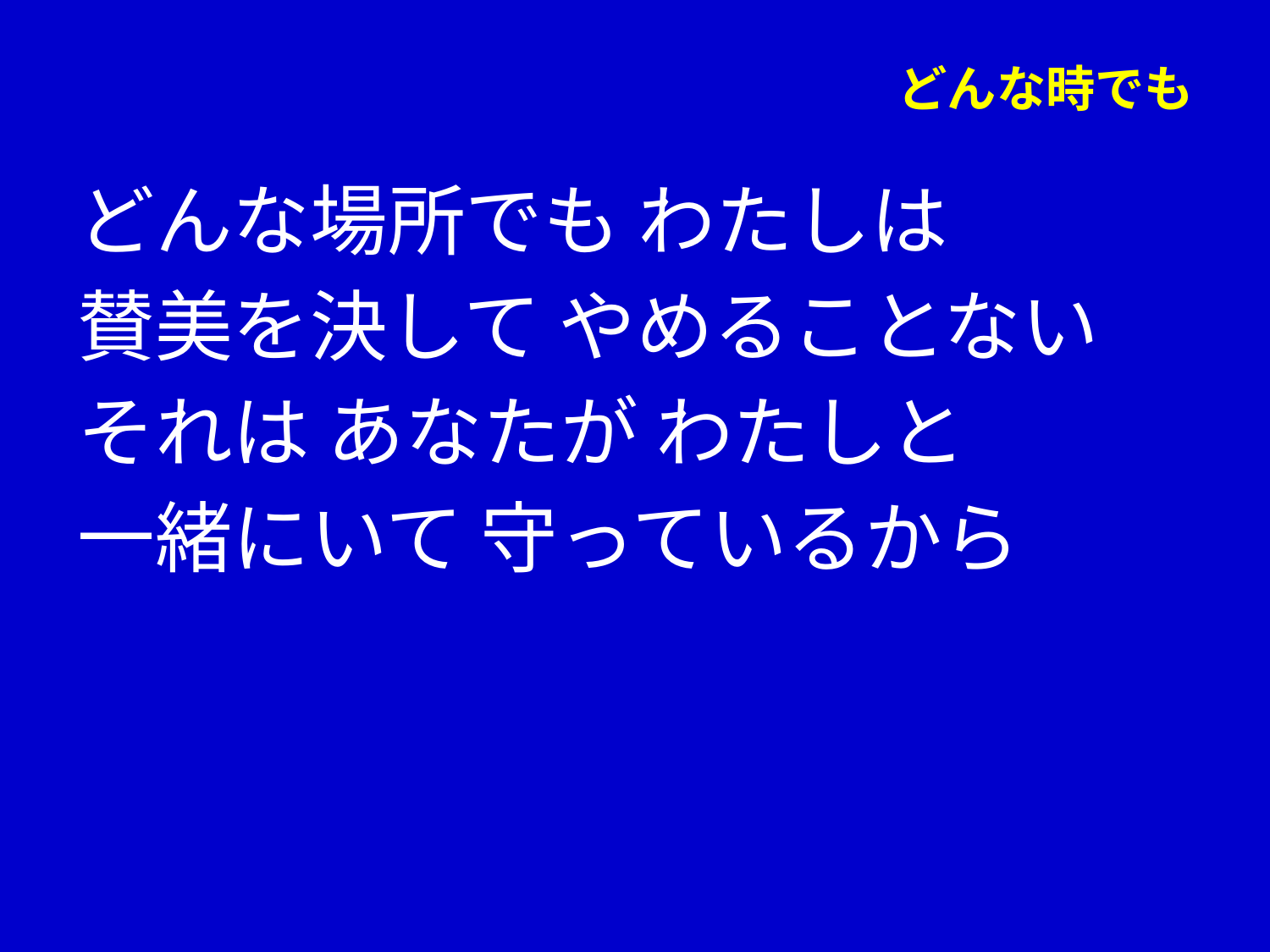

# どんな時でも

どんな場所でも わたしは
賛美を決して やめることない
それは あなたが わたしと
一緒にいて 守っているから